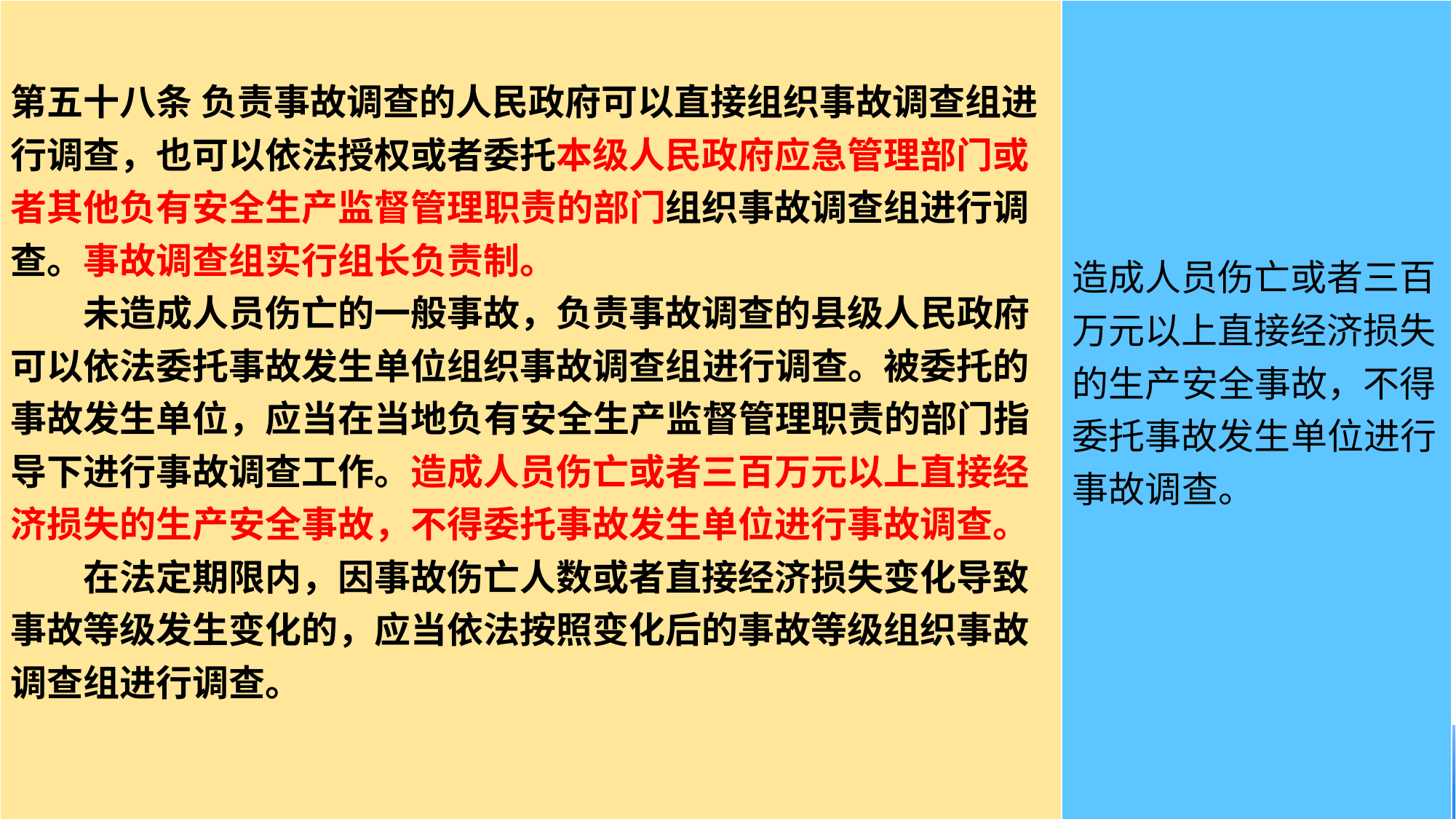

| 第五十八条 负责事故调查的人民政府可以直接组织事故调查组进行调查，也可以依法授权或者委托本级人民政府应急管理部门或者其他负有安全生产监督管理职责的部门组织事故调查组进行调查。事故调查组实行组长负责制。 　　未造成人员伤亡的一般事故，负责事故调查的县级人民政府可以依法委托事故发生单位组织事故调查组进行调查。被委托的事故发生单位，应当在当地负有安全生产监督管理职责的部门指导下进行事故调查工作。造成人员伤亡或者三百万元以上直接经济损失的生产安全事故，不得委托事故发生单位进行事故调查。 　　在法定期限内，因事故伤亡人数或者直接经济损失变化导致事故等级发生变化的，应当依法按照变化后的事故等级组织事故调查组进行调查。 | 造成人员伤亡或者三百万元以上直接经济损失的生产安全事故，不得委托事故发生单位进行事故调查。 |
| --- | --- |
#